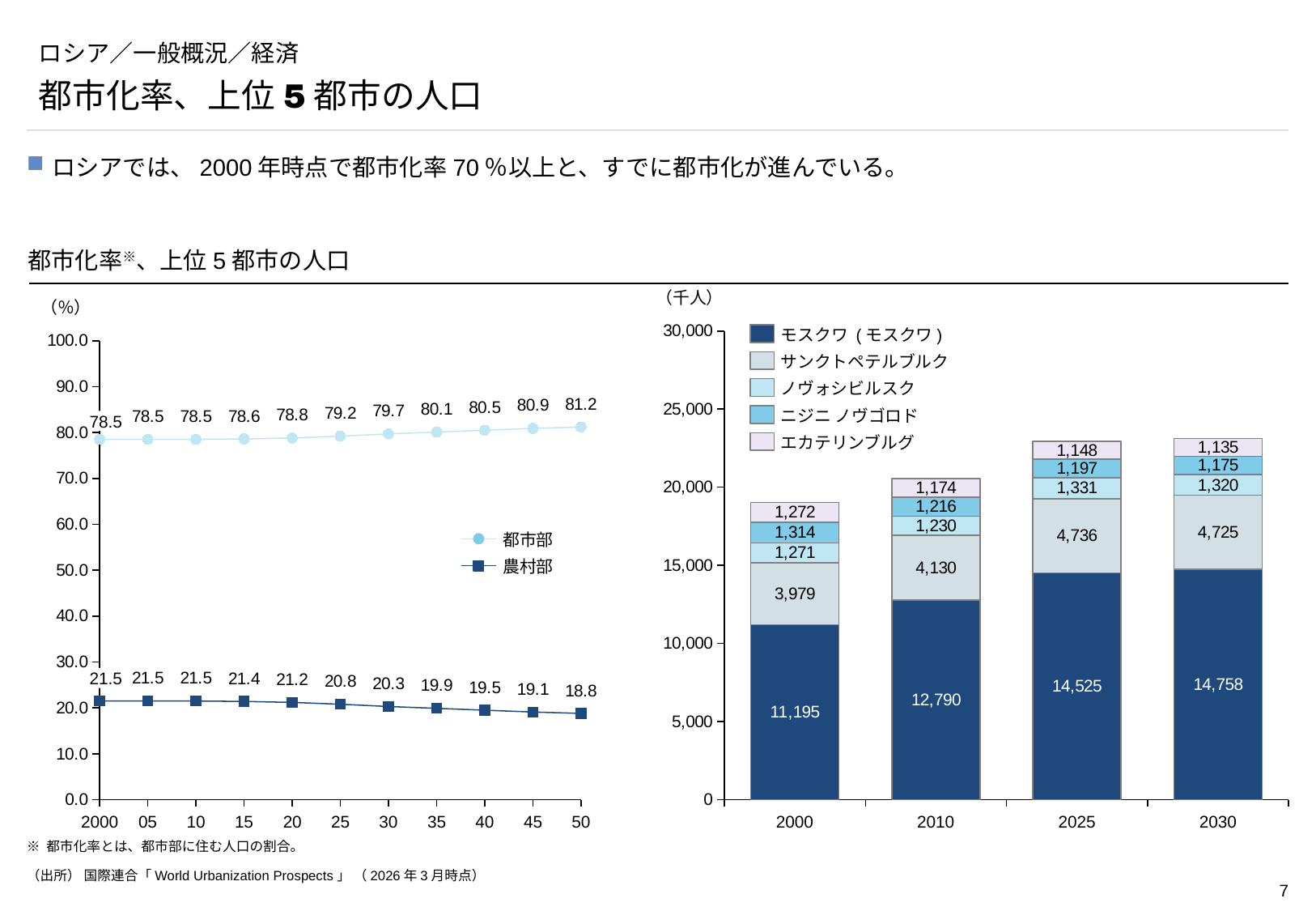

# ロシア／一般概況／経済
都市化率、上位5都市の人口
ロシアでは、2000年時点で都市化率70％以上と、すでに都市化が進んでいる。
都市化率※、上位5都市の人口
（千人）
（％）

### Chart

| Category |  |  |  |  |  |
|---|---|---|---|---|---|

### Chart

| Category |  |  |
|---|---|---|
モスクワ (モスクワ)

サンクトペテルブルク

ノヴォシビルスク

ニジニ ノヴゴロド

78.5
エカテリンブルグ

都市部

農村部

21.5
2000
05
10
15
20
25
30
35
40
45
50
2000
2010
2025
2030
※ 都市化率とは、都市部に住む人口の割合。
（出所） 国際連合「World Urbanization Prospects」 （2026年3月時点）